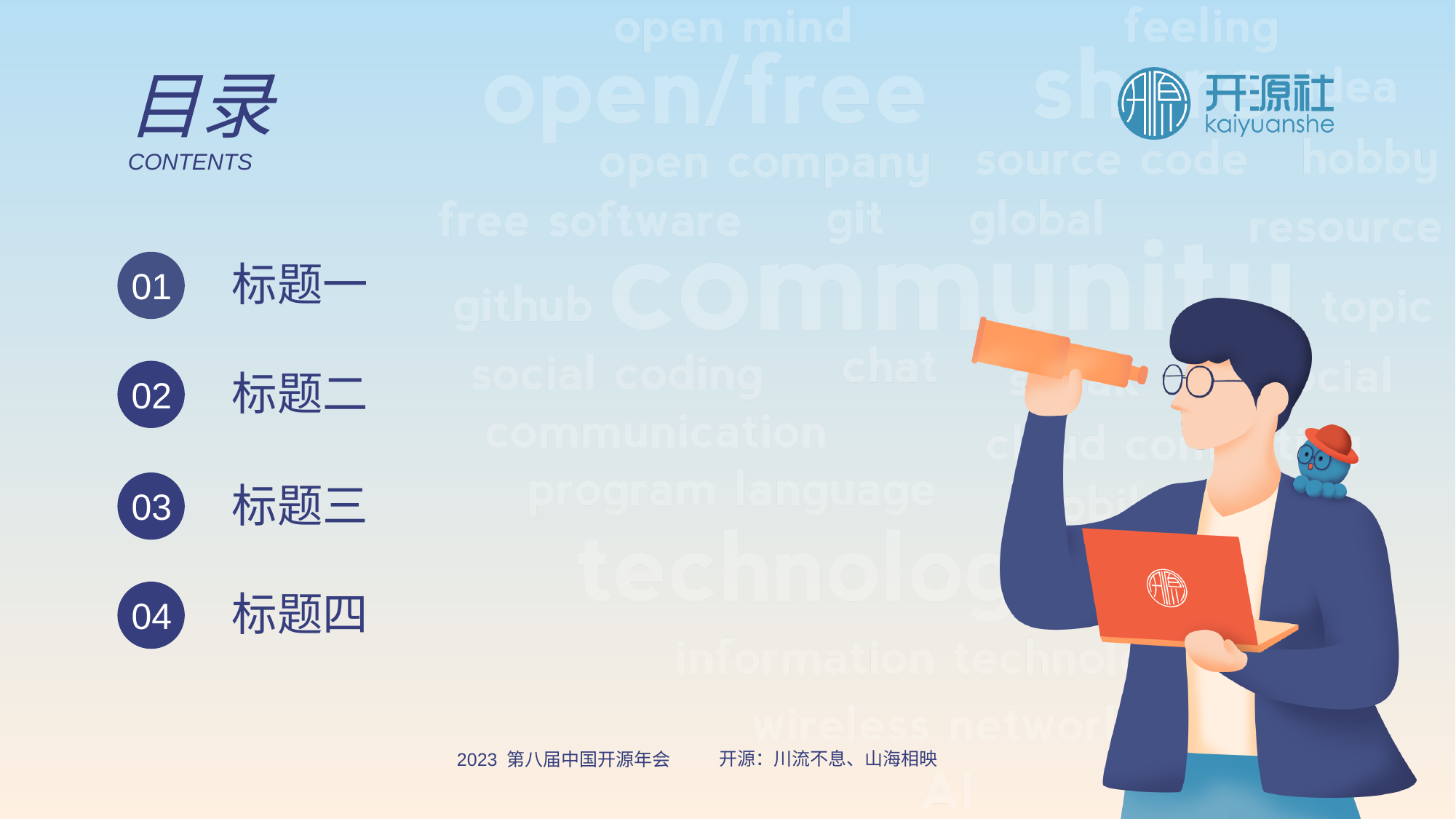

目录
CONTENTS

标题一
01

标题二
02

标题三
03

标题四
04